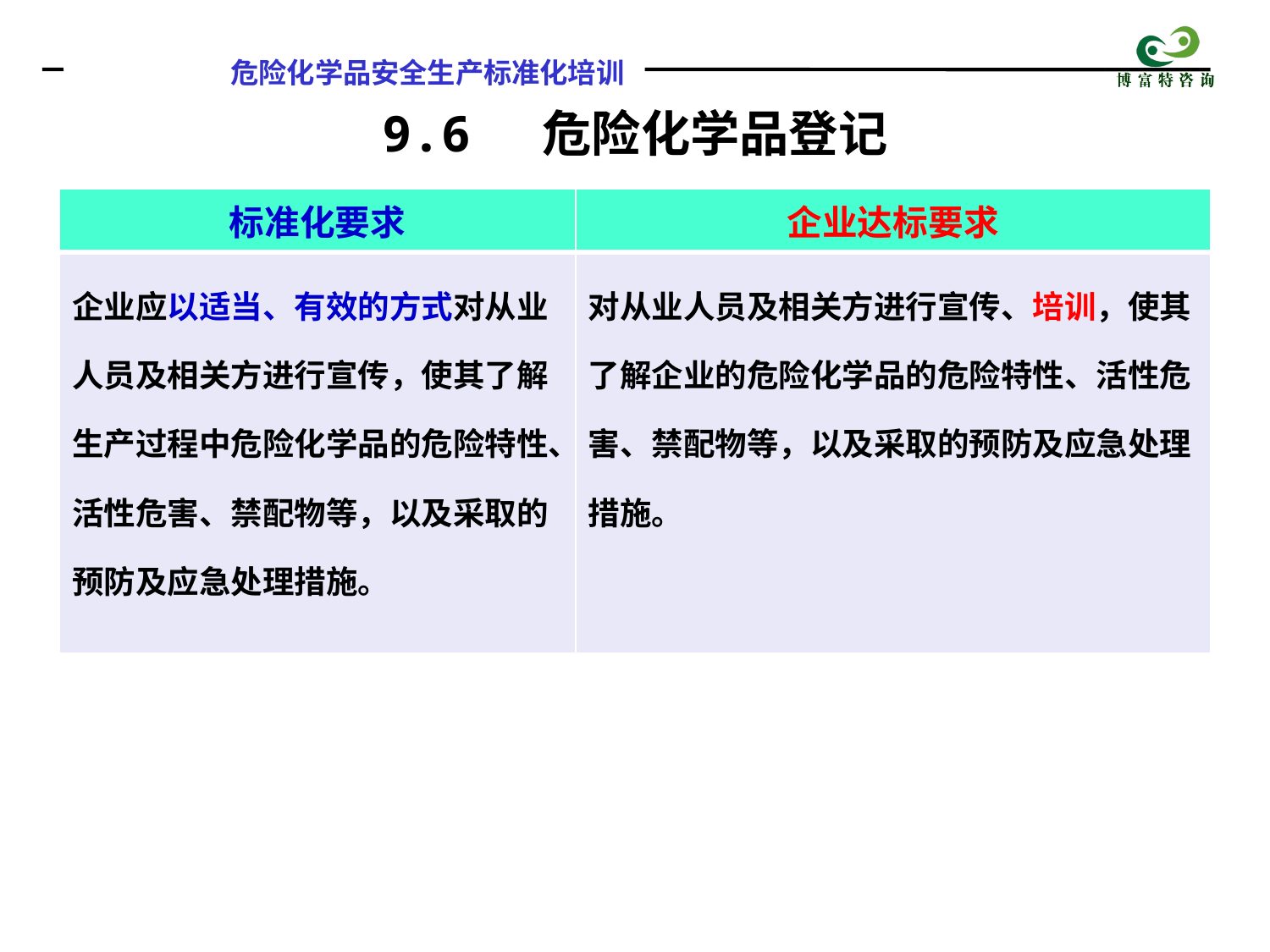

9.6  危险化学品登记
| 标准化要求 | 企业达标要求 |
| --- | --- |
| 企业应以适当、有效的方式对从业人员及相关方进行宣传，使其了解生产过程中危险化学品的危险特性、活性危害、禁配物等，以及采取的预防及应急处理措施。 | 对从业人员及相关方进行宣传、培训，使其了解企业的危险化学品的危险特性、活性危害、禁配物等，以及采取的预防及应急处理措施。 |